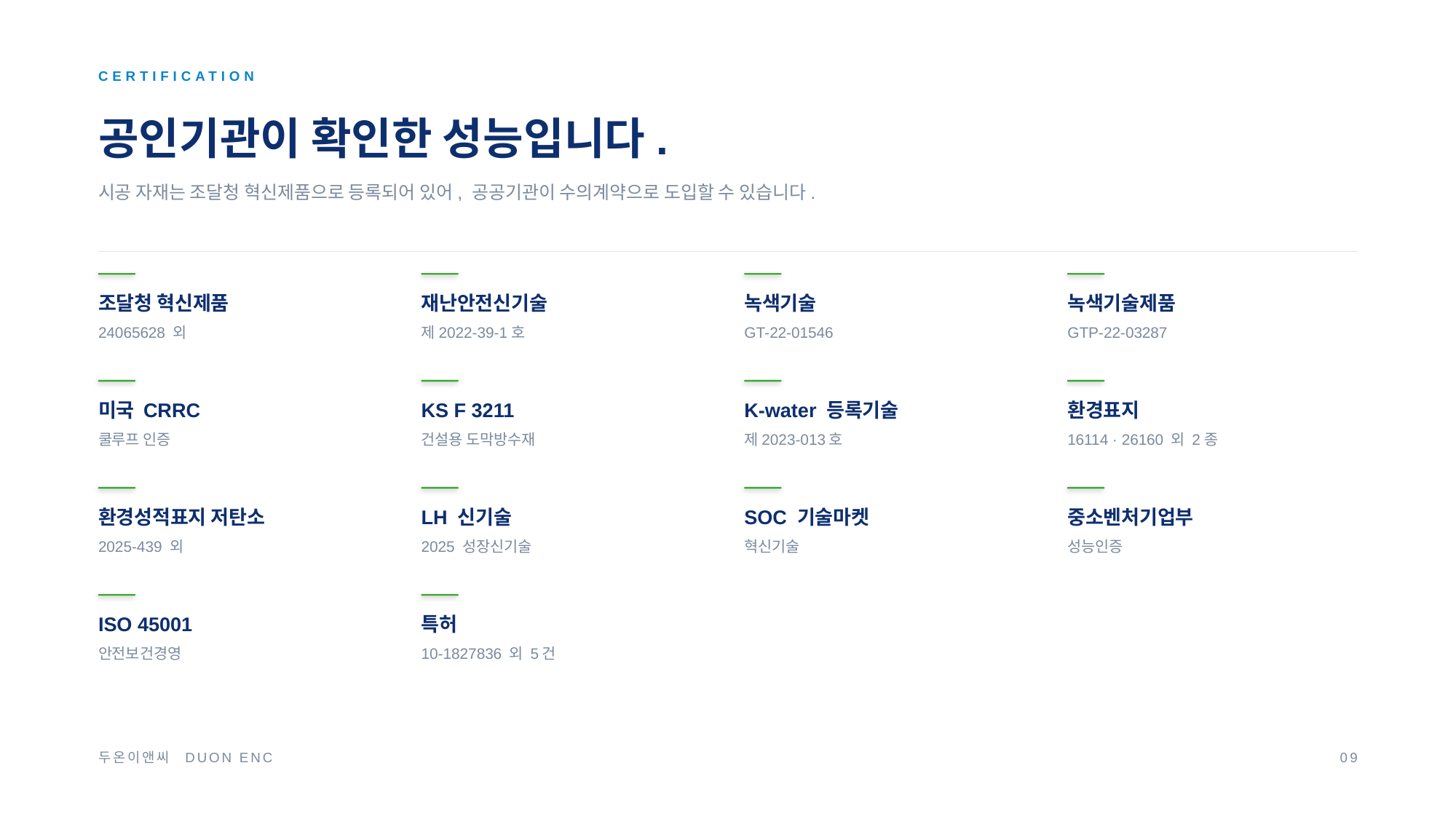

CERTIFICATION
공인기관이 확인한 성능입니다.
시공 자재는 조달청 혁신제품으로 등록되어 있어, 공공기관이 수의계약으로 도입할 수 있습니다.

조달청 혁신제품
재난안전신기술
녹색기술
녹색기술제품
24065628 외
제2022-39-1호
GT-22-01546
GTP-22-03287

미국 CRRC
KS F 3211
K-water 등록기술
환경표지
쿨루프 인증
건설용 도막방수재
제2023-013호
16114 · 26160 외 2종

환경성적표지 저탄소
LH 신기술
SOC 기술마켓
중소벤처기업부
2025-439 외
2025 성장신기술
혁신기술
성능인증

ISO 45001
특허
안전보건경영
10-1827836 외 5건
두온이앤씨  DUON ENC
09